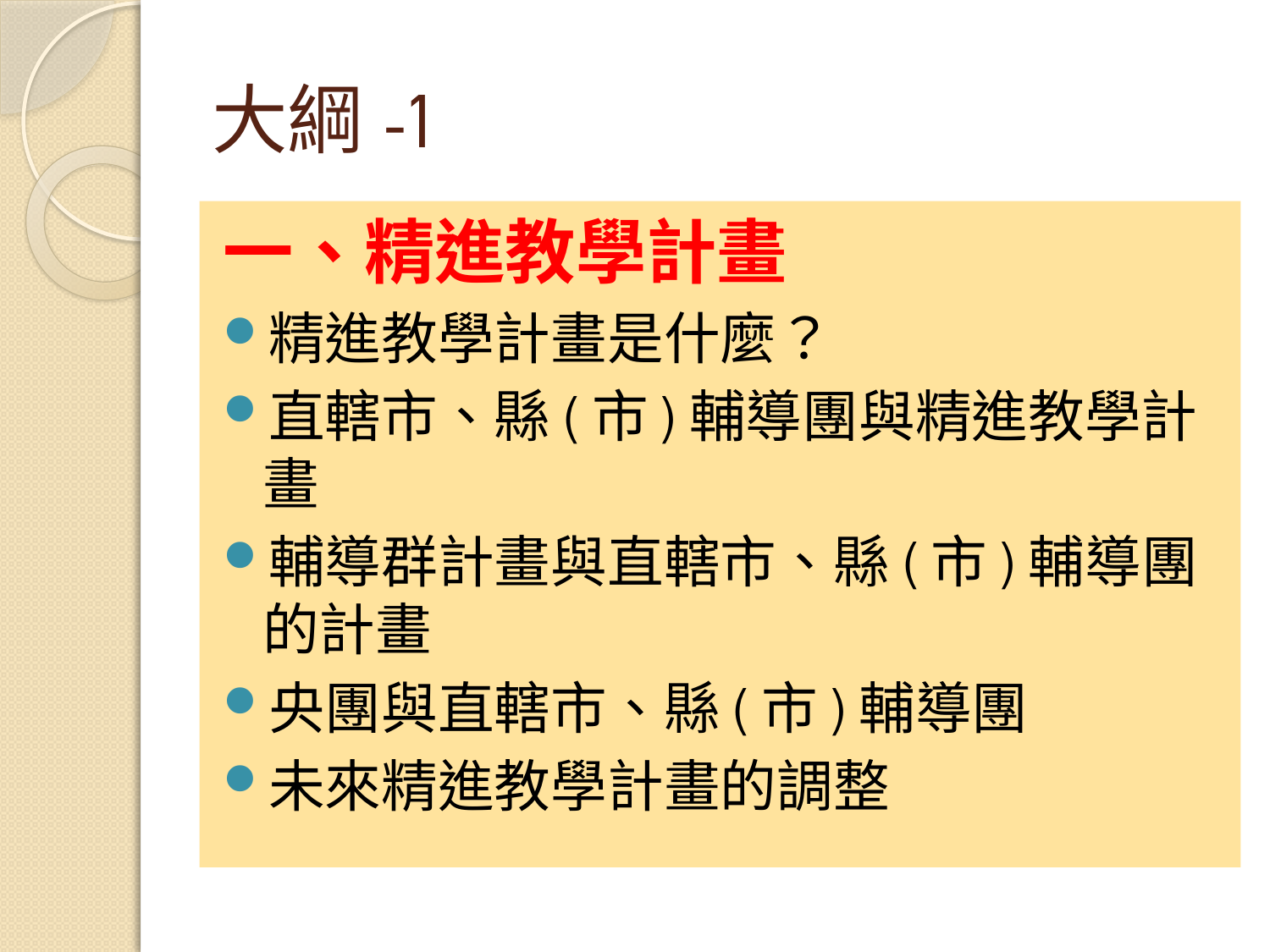

# 大綱-1
一、精進教學計畫
精進教學計畫是什麼？
直轄市、縣(市)輔導團與精進教學計畫
輔導群計畫與直轄市、縣(市)輔導團的計畫
央團與直轄市、縣(市)輔導團
未來精進教學計畫的調整